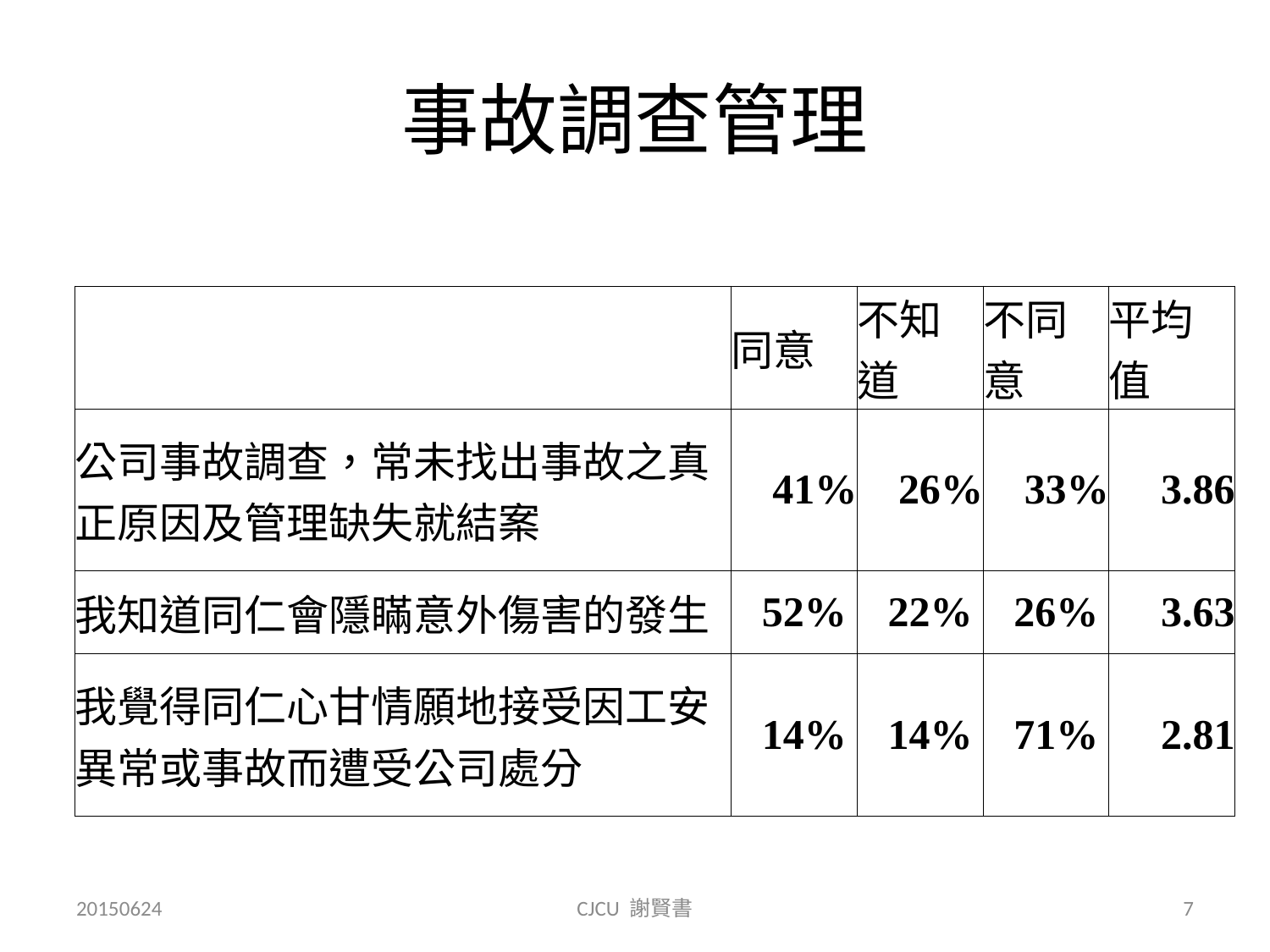

# 事故調查管理
|  | 同意 | 不知道 | 不同意 | 平均值 |
| --- | --- | --- | --- | --- |
| 公司事故調查，常未找出事故之真正原因及管理缺失就結案 | 41% | 26% | 33% | 3.86 |
| 我知道同仁會隱瞞意外傷害的發生 | 52% | 22% | 26% | 3.63 |
| 我覺得同仁心甘情願地接受因工安異常或事故而遭受公司處分 | 14% | 14% | 71% | 2.81 |
20150624
CJCU 謝賢書
7